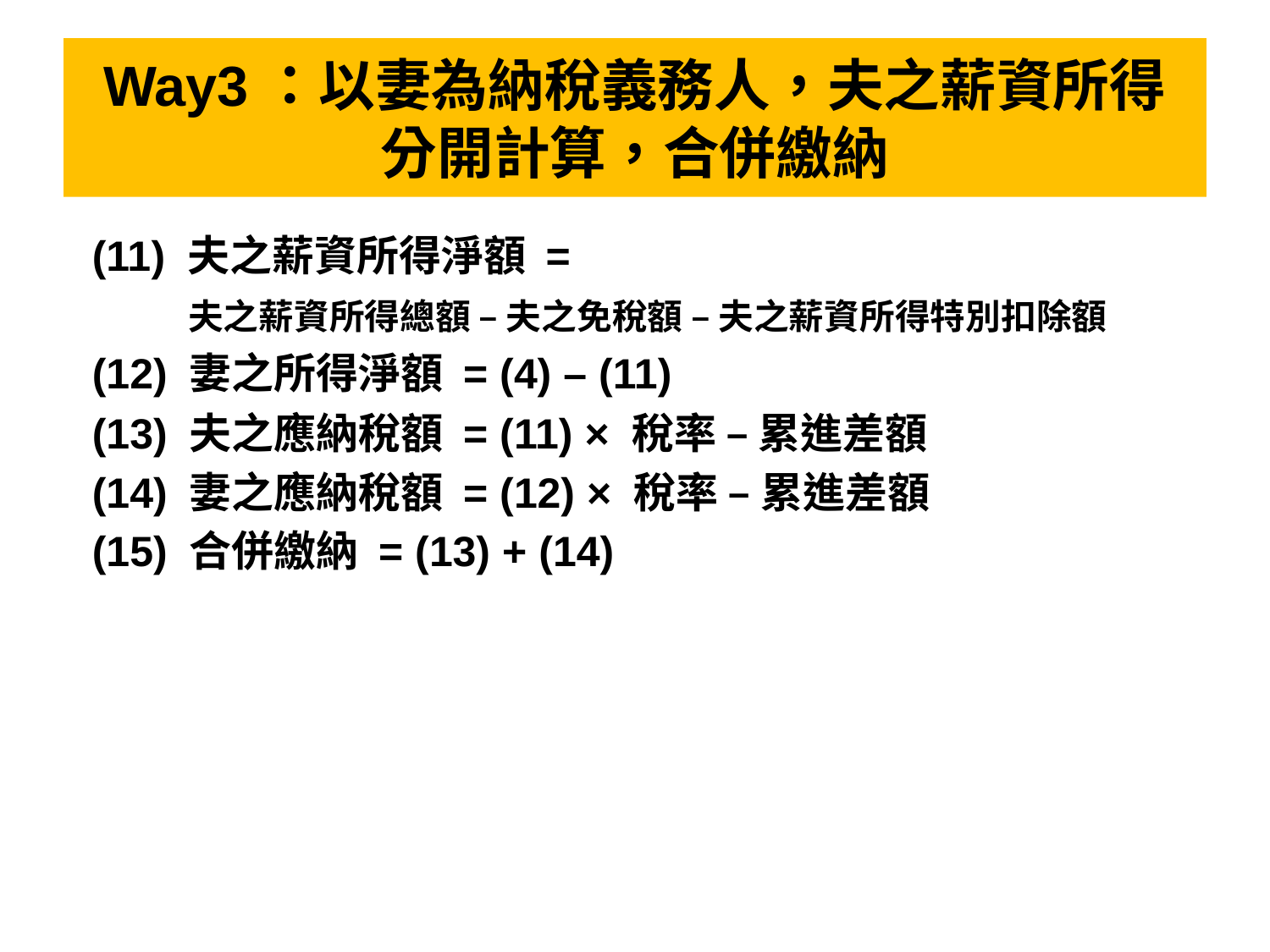

# Way3：以妻為納稅義務人，夫之薪資所得分開計算，合併繳納
(11) 夫之薪資所得淨額 =
         夫之薪資所得總額 – 夫之免稅額 – 夫之薪資所得特別扣除額
(12) 妻之所得淨額 = (4) – (11)
(13) 夫之應納稅額 = (11) × 稅率 – 累進差額
(14) 妻之應納稅額 = (12) × 稅率 – 累進差額
(15) 合併繳納 = (13) + (14)